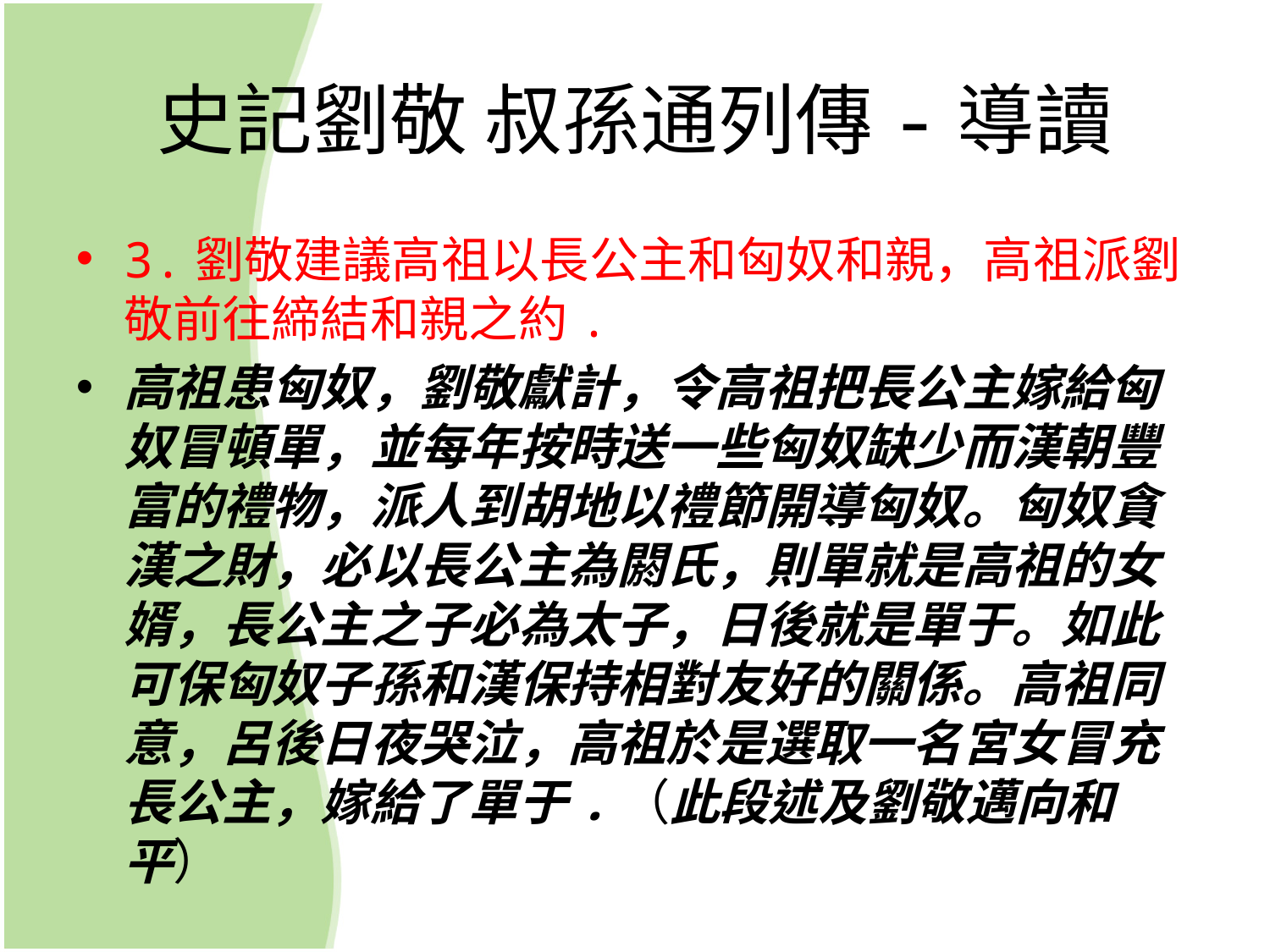

# 史記劉敬 叔孫通列傳-導讀
3.劉敬建議高祖以長公主和匈奴和親，高祖派劉敬前往締結和親之約.
高祖患匈奴，劉敬獻計，令高祖把長公主嫁給匈奴冒頓單，並每年按時送一些匈奴缺少而漢朝豐富的禮物，派人到胡地以禮節開導匈奴。匈奴貪漢之財，必以長公主為閼氏，則單就是高祖的女婿，長公主之子必為太子，日後就是單于。如此可保匈奴子孫和漢保持相對友好的關係。高祖同意，呂後日夜哭泣，高祖於是選取一名宮女冒充長公主，嫁給了單于.（此段述及劉敬邁向和平）